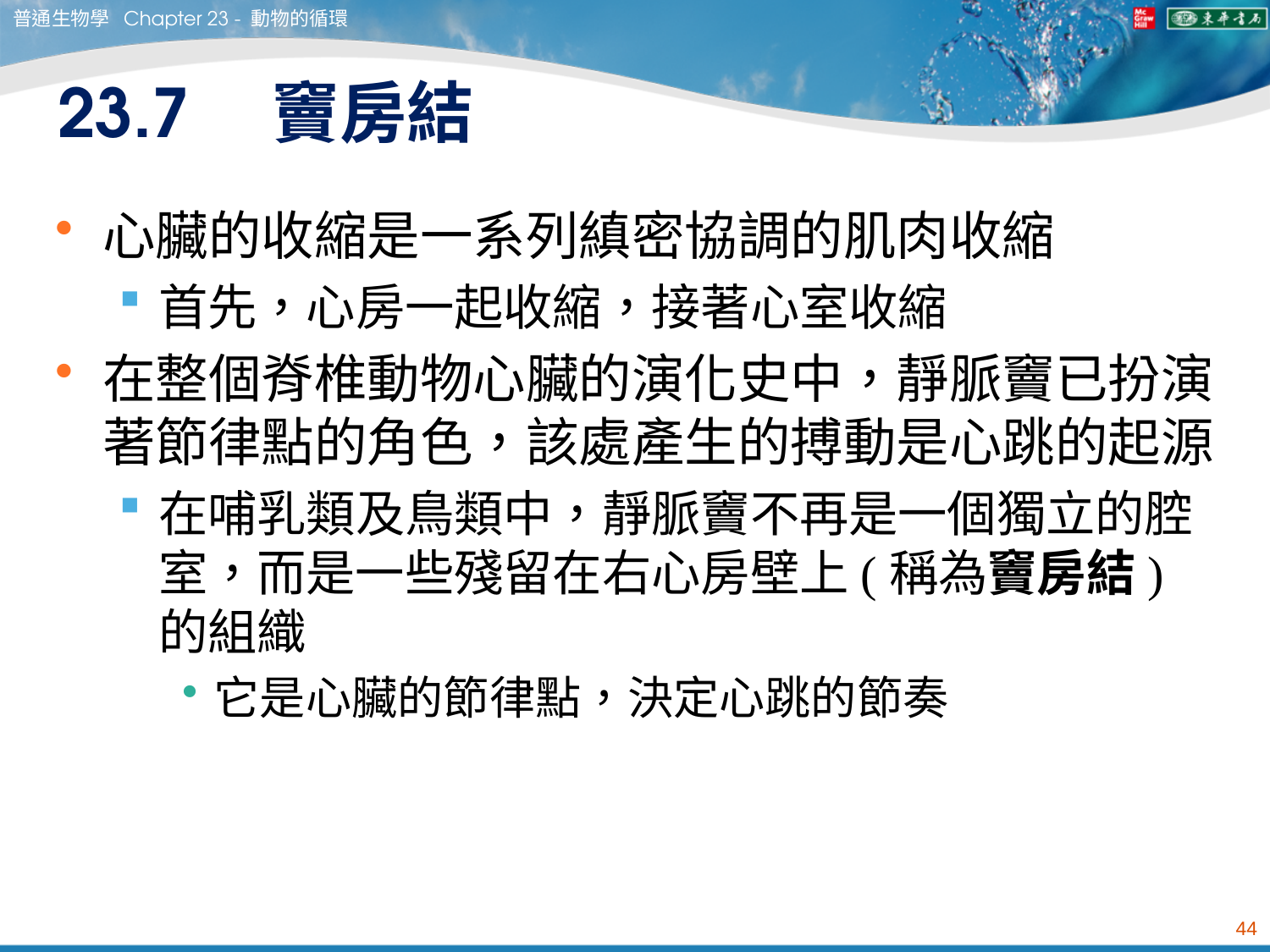

普通生物學  Chapter 23 - 動物的循環
# 23.7　竇房結
心臟的收縮是一系列縝密協調的肌肉收縮
首先，心房一起收縮，接著心室收縮
在整個脊椎動物心臟的演化史中，靜脈竇已扮演著節律點的角色，該處產生的搏動是心跳的起源
在哺乳類及鳥類中，靜脈竇不再是一個獨立的腔室，而是一些殘留在右心房壁上(稱為竇房結)的組織
它是心臟的節律點，決定心跳的節奏
44